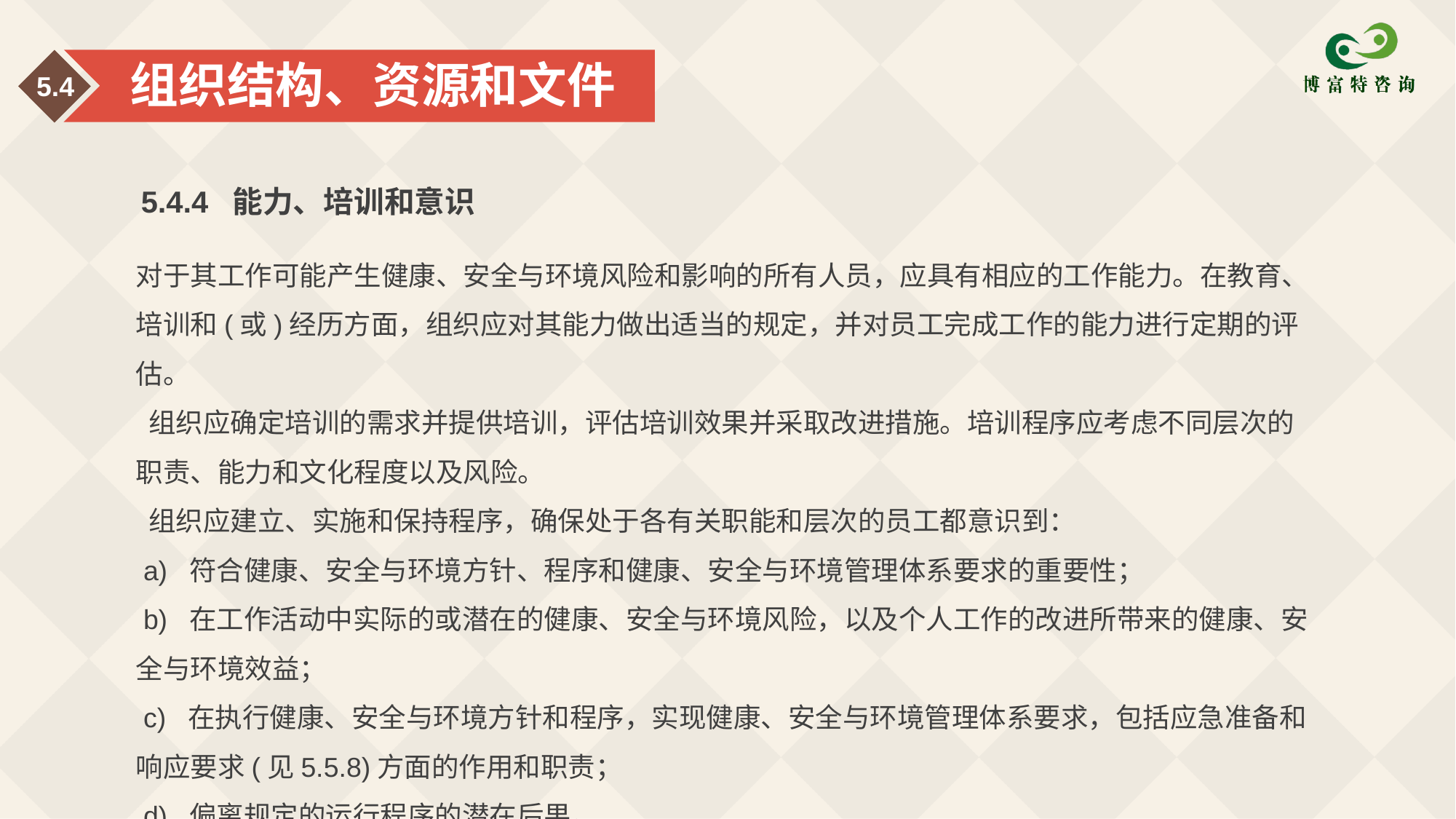

组织结构、资源和文件

5.4
5.4.4  能力、培训和意识
对于其工作可能产生健康、安全与环境风险和影响的所有人员，应具有相应的工作能力。在教育、培训和(或)经历方面，组织应对其能力做出适当的规定，并对员工完成工作的能力进行定期的评估。
 组织应确定培训的需求并提供培训，评估培训效果并采取改进措施。培训程序应考虑不同层次的职责、能力和文化程度以及风险。
 组织应建立、实施和保持程序，确保处于各有关职能和层次的员工都意识到：
 a)  符合健康、安全与环境方针、程序和健康、安全与环境管理体系要求的重要性；
 b)  在工作活动中实际的或潜在的健康、安全与环境风险，以及个人工作的改进所带来的健康、安全与环境效益；
 c)  在执行健康、安全与环境方针和程序，实现健康、安全与环境管理体系要求，包括应急准备和响应要求(见5.5.8)方面的作用和职责；
 d)  偏离规定的运行程序的潜在后果。